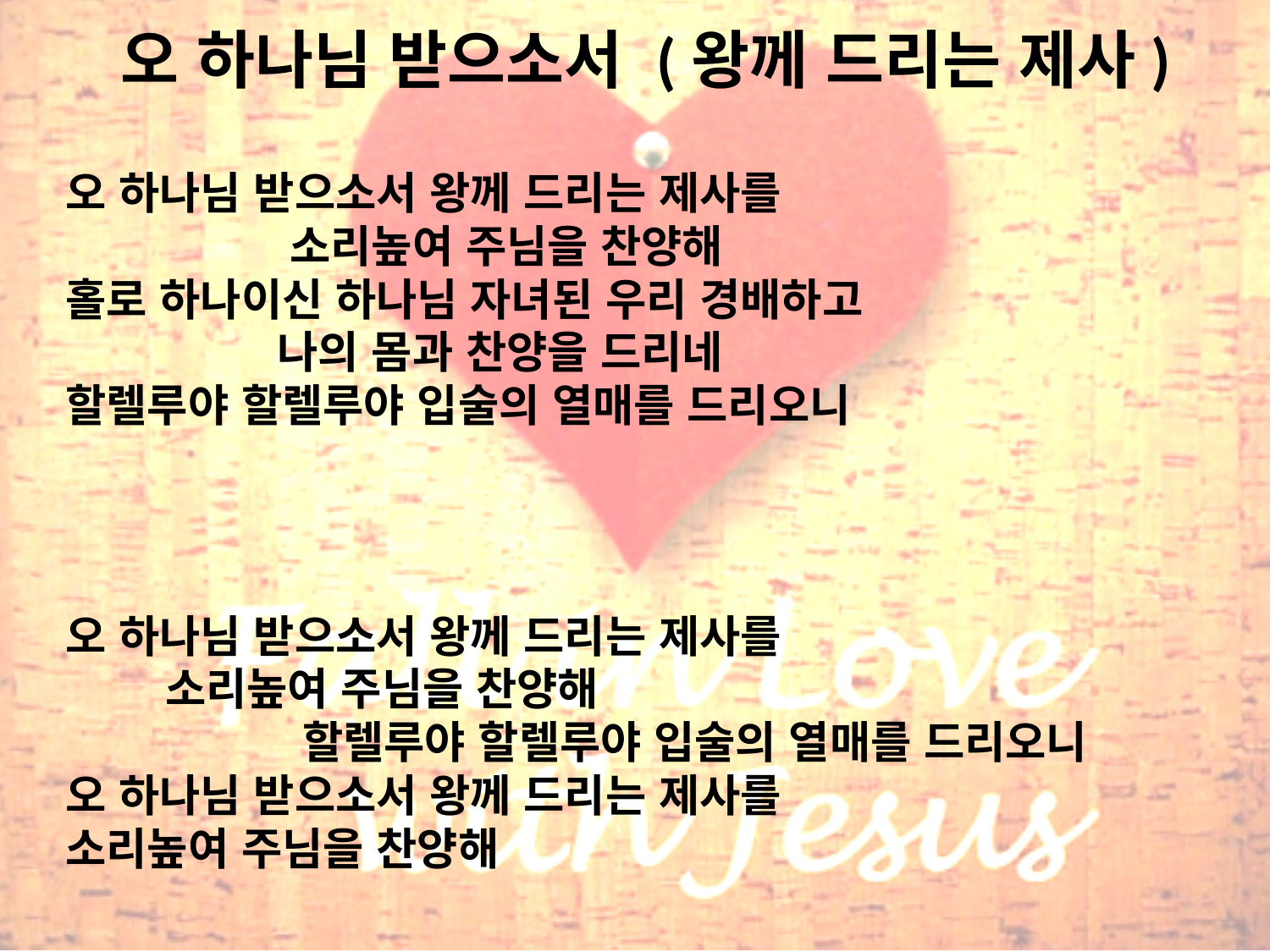

# 오 하나님 받으소서 (왕께 드리는 제사)
오 하나님 받으소서 왕께 드리는 제사를                                            소리높여 주님을 찬양해
홀로 하나이신 하나님 자녀된 우리 경배하고                                    나의 몸과 찬양을 드리네
할렐루야 할렐루야 입술의 열매를 드리오니

오 하나님 받으소서 왕께 드리는 제사를                                  소리높여 주님을 찬양해                                                           할렐루야 할렐루야 입술의 열매를 드리오니
오 하나님 받으소서 왕께 드리는 제사를
소리높여 주님을 찬양해